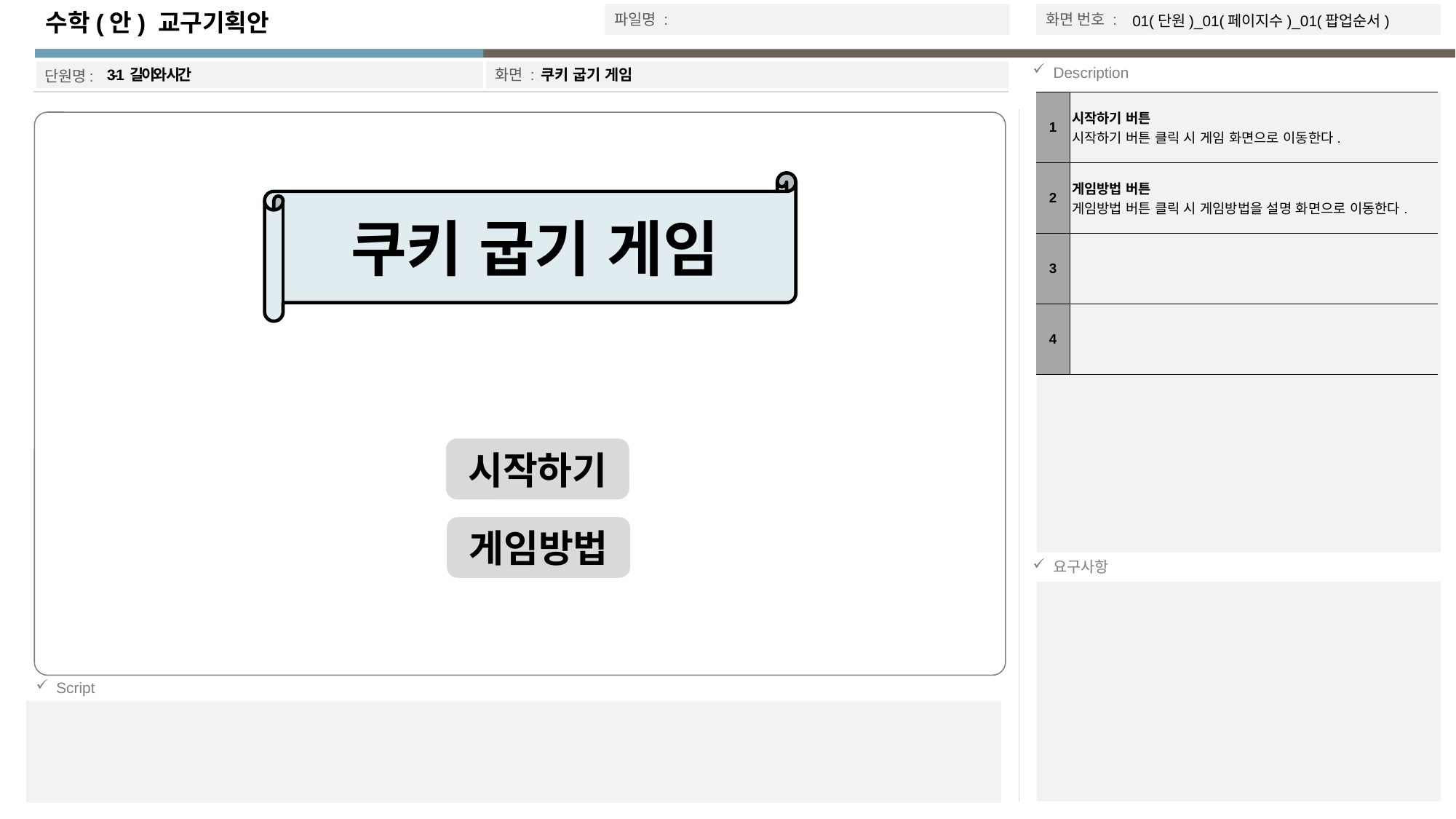

수학(안) 교구기획안
01(단원)_01(페이지수)_01(팝업순서)
3-1 길이와 시간
쿠키 굽기 게임
| 1 | 시작하기 버튼 시작하기 버튼 클릭 시 게임 화면으로 이동한다. |
| --- | --- |
| 2 | 게임방법 버튼 게임방법 버튼 클릭 시 게임방법을 설명 화면으로 이동한다. |
| 3 |  |
| 4 |  |
쿠키 굽기 게임
시작하기
게임방법